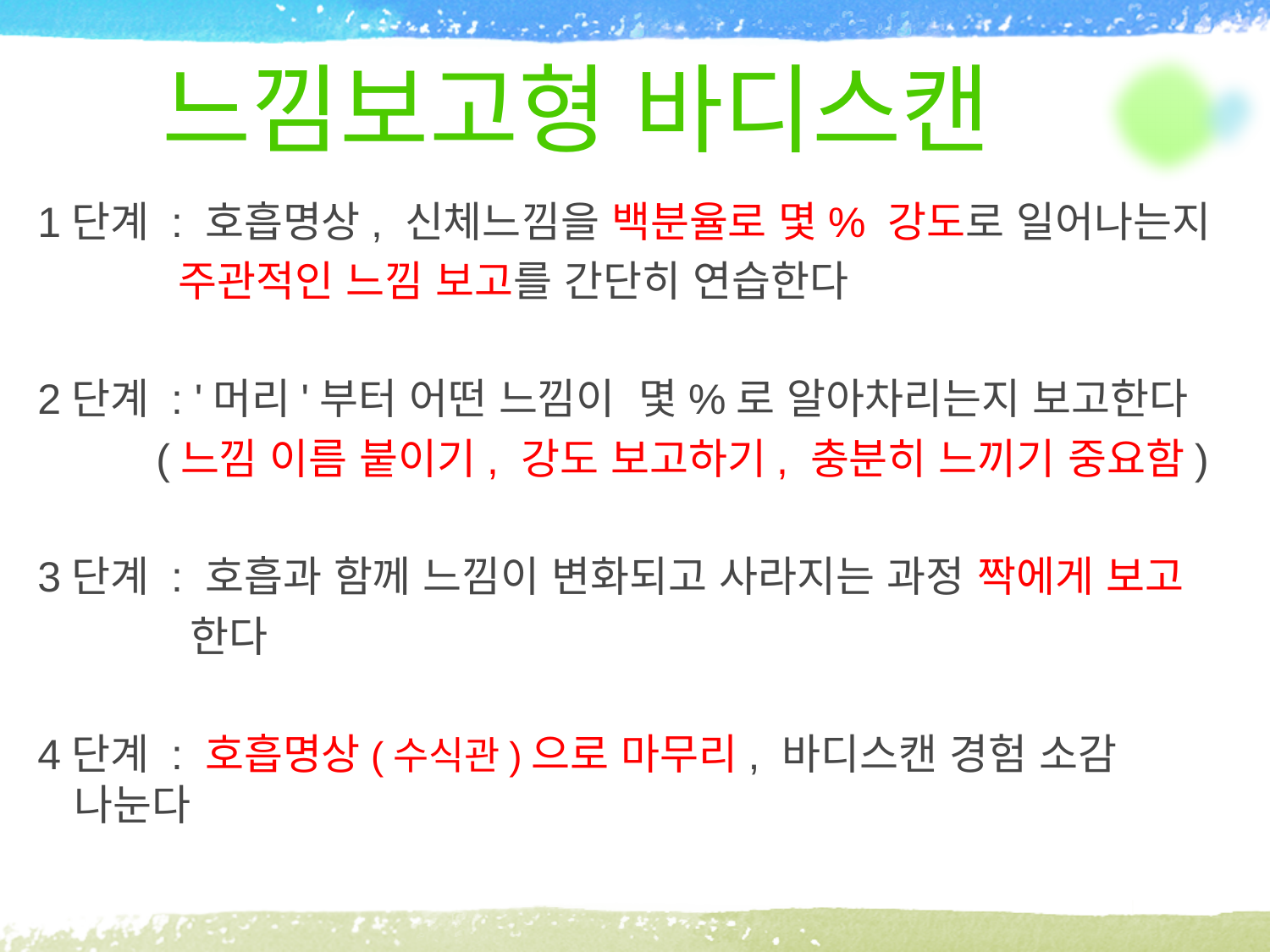

# 느낌보고형 바디스캔
1단계 : 호흡명상, 신체느낌을 백분율로 몇% 강도로 일어나는지
           주관적인 느낌 보고를 간단히 연습한다

2단계 : '머리'부터 어떤 느낌이  몇%로 알아차리는지 보고한다
          (느낌 이름 붙이기, 강도 보고하기, 충분히 느끼기 중요함)

3단계 : 호흡과 함께 느낌이 변화되고 사라지는 과정 짝에게 보고
            한다

4단계 : 호흡명상(수식관)으로 마무리, 바디스캔 경험 소감 나눈다